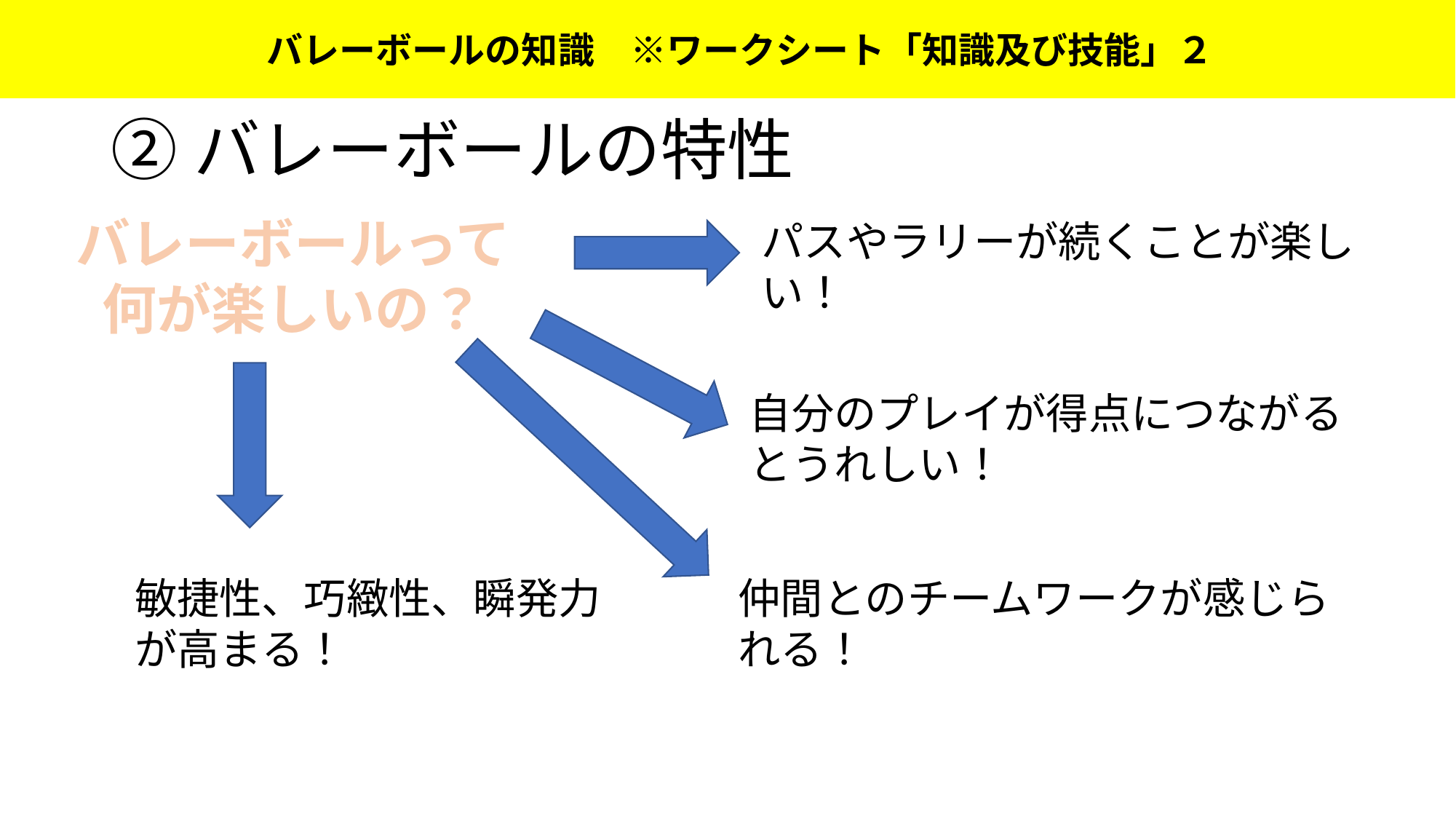

バレーボールの知識

バレーボールの知識　※ワークシート「知識及び技能」２
# ②バレーボールの特性
バレーボールって
何が楽しいの？
パスやラリーが続くことが楽しい！

自分のプレイが得点につながるとうれしい！

敏捷性、巧緻性、瞬発力が高まる！
仲間とのチームワークが感じられる！